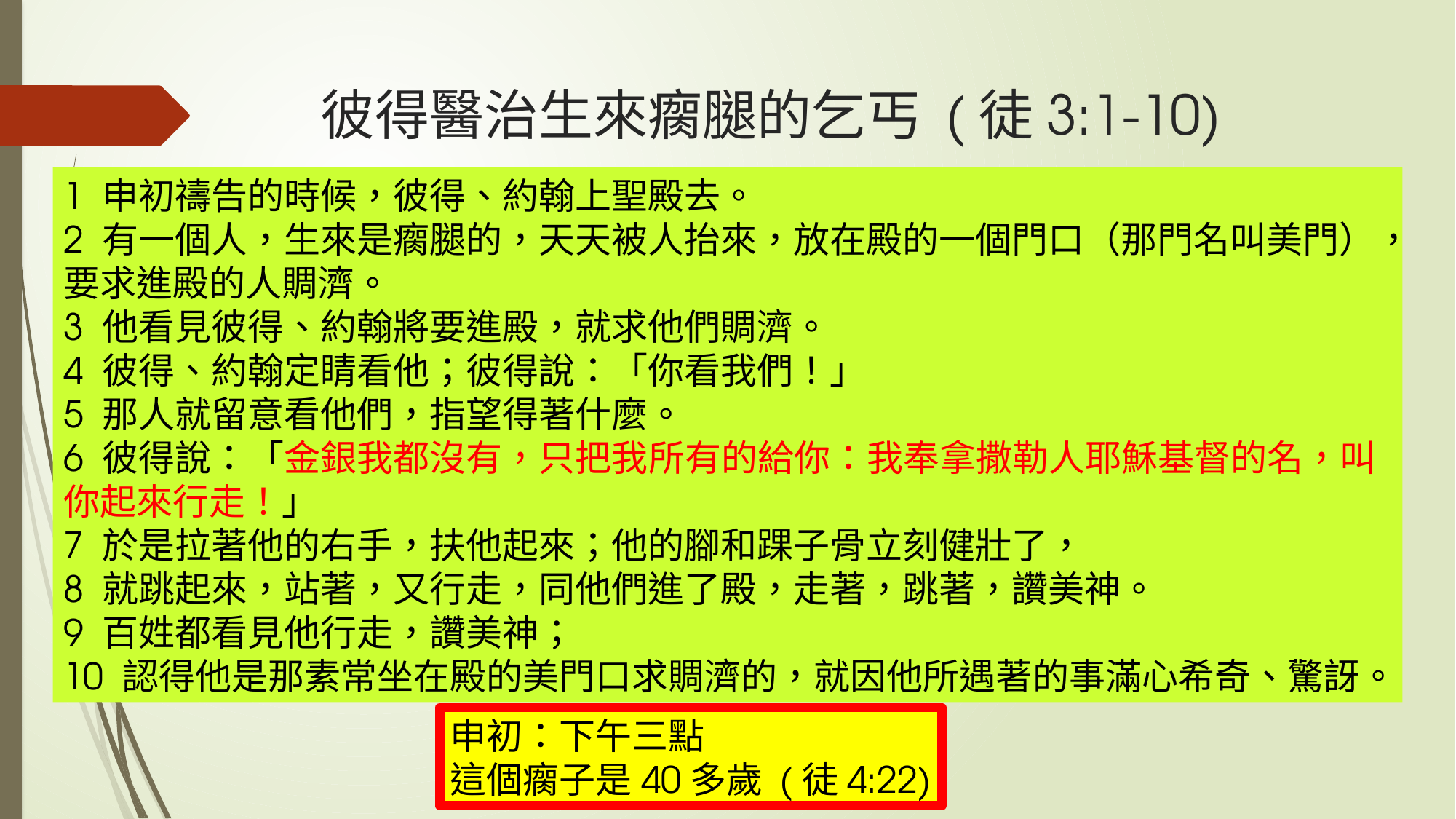

# 彼得醫治生來瘸腿的乞丐 (徒3:1-10)
1 申初禱告的時候，彼得、約翰上聖殿去。
2 有一個人，生來是瘸腿的，天天被人抬來，放在殿的一個門口（那門名叫美門），要求進殿的人賙濟。
3 他看見彼得、約翰將要進殿，就求他們賙濟。
4 彼得、約翰定睛看他；彼得說：「你看我們！」
5 那人就留意看他們，指望得著什麼。
6 彼得說：「金銀我都沒有，只把我所有的給你：我奉拿撒勒人耶穌基督的名，叫你起來行走！」
7 於是拉著他的右手，扶他起來；他的腳和踝子骨立刻健壯了，
8 就跳起來，站著，又行走，同他們進了殿，走著，跳著，讚美神。
9 百姓都看見他行走，讚美神；
10 認得他是那素常坐在殿的美門口求賙濟的，就因他所遇著的事滿心希奇、驚訝。
申初：下午三點
這個瘸子是40多歲 (徒4:22)